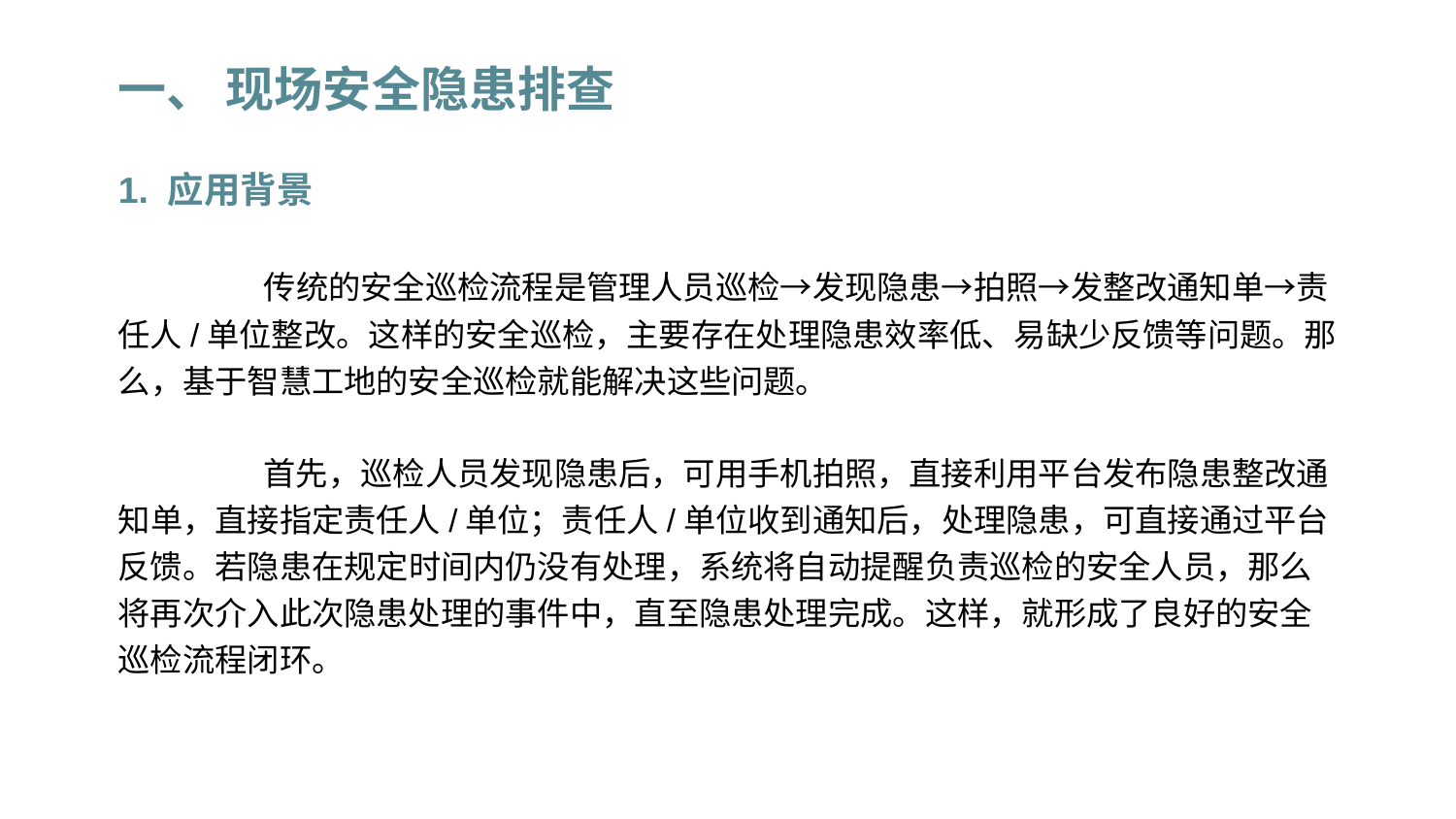

一、 现场安全隐患排查
1. 应用背景

	传统的安全巡检流程是管理人员巡检→发现隐患→拍照→发整改通知单→责任人/单位整改。这样的安全巡检，主要存在处理隐患效率低、易缺少反馈等问题。那么，基于智慧工地的安全巡检就能解决这些问题。

	首先，巡检人员发现隐患后，可用手机拍照，直接利用平台发布隐患整改通知单，直接指定责任人/单位；责任人/单位收到通知后，处理隐患，可直接通过平台反馈。若隐患在规定时间内仍没有处理，系统将自动提醒负责巡检的安全人员，那么将再次介入此次隐患处理的事件中，直至隐患处理完成。这样，就形成了良好的安全巡检流程闭环。